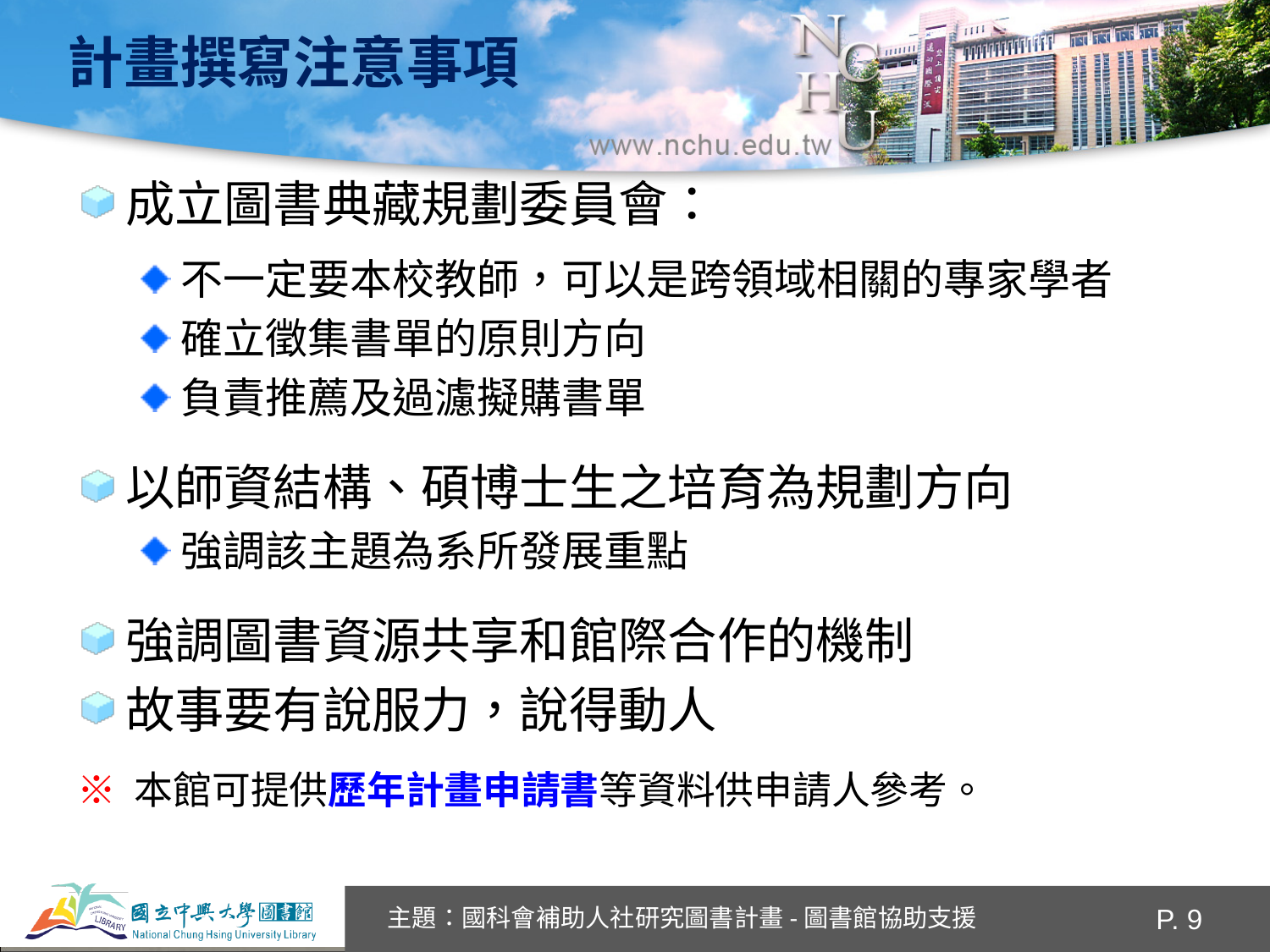

# 計畫撰寫注意事項
成立圖書典藏規劃委員會：

不一定要本校教師，可以是跨領域相關的專家學者
確立徵集書單的原則方向
負責推薦及過濾擬購書單

以師資結構、碩博士生之培育為規劃方向
強調該主題為系所發展重點

強調圖書資源共享和館際合作的機制
故事要有說服力，說得動人

※ 本館可提供歷年計畫申請書等資料供申請人參考。